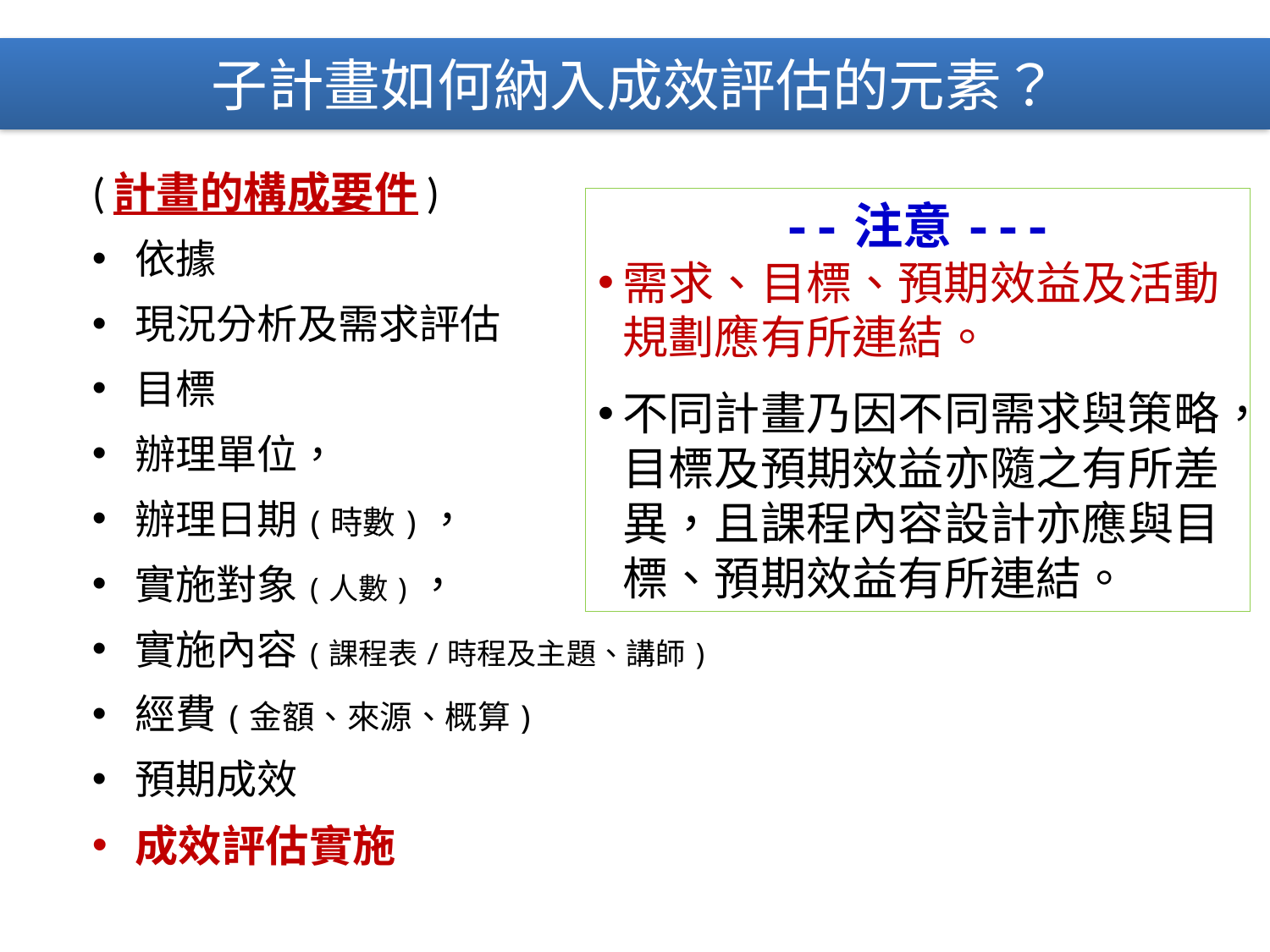

# 子計畫如何納入成效評估的元素？
(計畫的構成要件)
依據
現況分析及需求評估
目標
辦理單位，
辦理日期(時數)，
實施對象(人數)，
實施內容(課程表/時程及主題、講師)
經費(金額、來源、概算)
預期成效
成效評估實施
--注意---
需求、目標、預期效益及活動規劃應有所連結。
不同計畫乃因不同需求與策略，目標及預期效益亦隨之有所差異，且課程內容設計亦應與目標、預期效益有所連結。